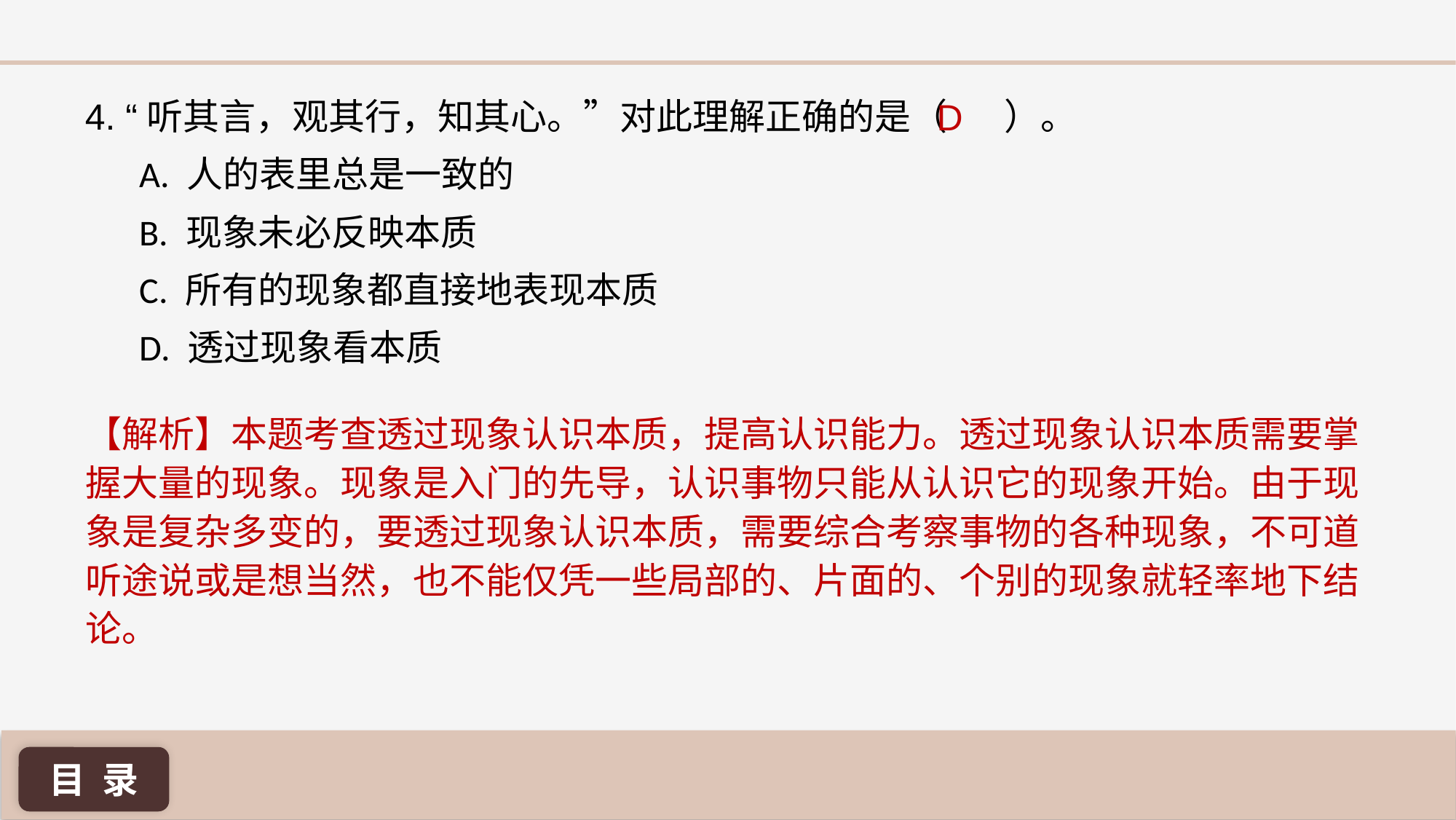

D
4. “听其言，观其行，知其心。”对此理解正确的是（       ）。
A. 人的表里总是一致的
B. 现象未必反映本质
C. 所有的现象都直接地表现本质
D. 透过现象看本质
【解析】本题考查透过现象认识本质，提高认识能力。透过现象认识本质需要掌握大量的现象。现象是入门的先导，认识事物只能从认识它的现象开始。由于现象是复杂多变的，要透过现象认识本质，需要综合考察事物的各种现象，不可道听途说或是想当然，也不能仅凭一些局部的、片面的、个别的现象就轻率地下结论。